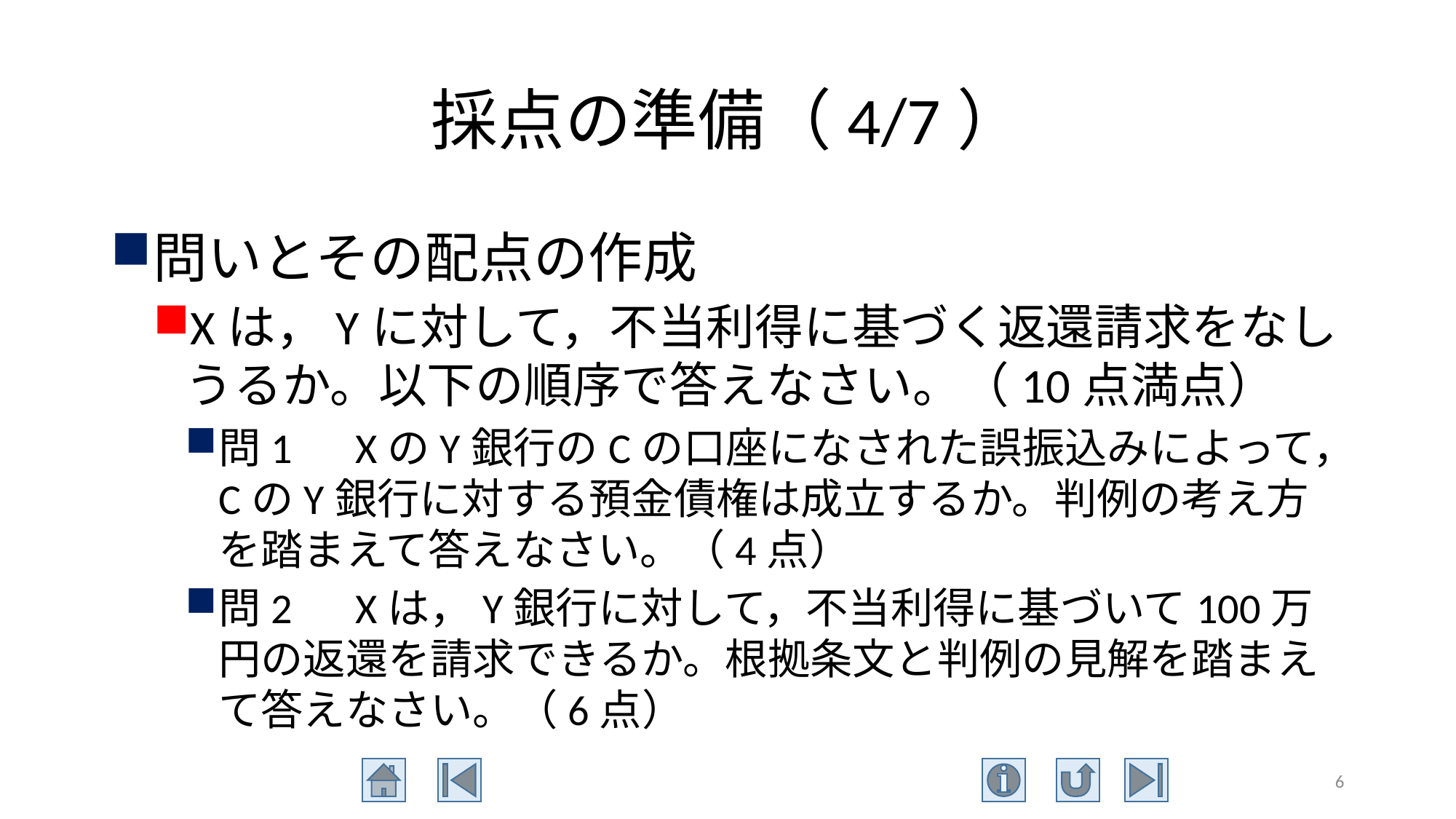

# 採点の準備（4/7）
問いとその配点の作成
Xは，Yに対して，不当利得に基づく返還請求をなしうるか。以下の順序で答えなさい。（10点満点）
問1　XのY銀行のCの口座になされた誤振込みによって，CのY銀行に対する預金債権は成立するか。判例の考え方を踏まえて答えなさい。（4点）
問2　Xは，Y銀行に対して，不当利得に基づいて100万円の返還を請求できるか。根拠条文と判例の見解を踏まえて答えなさい。（6点）

6